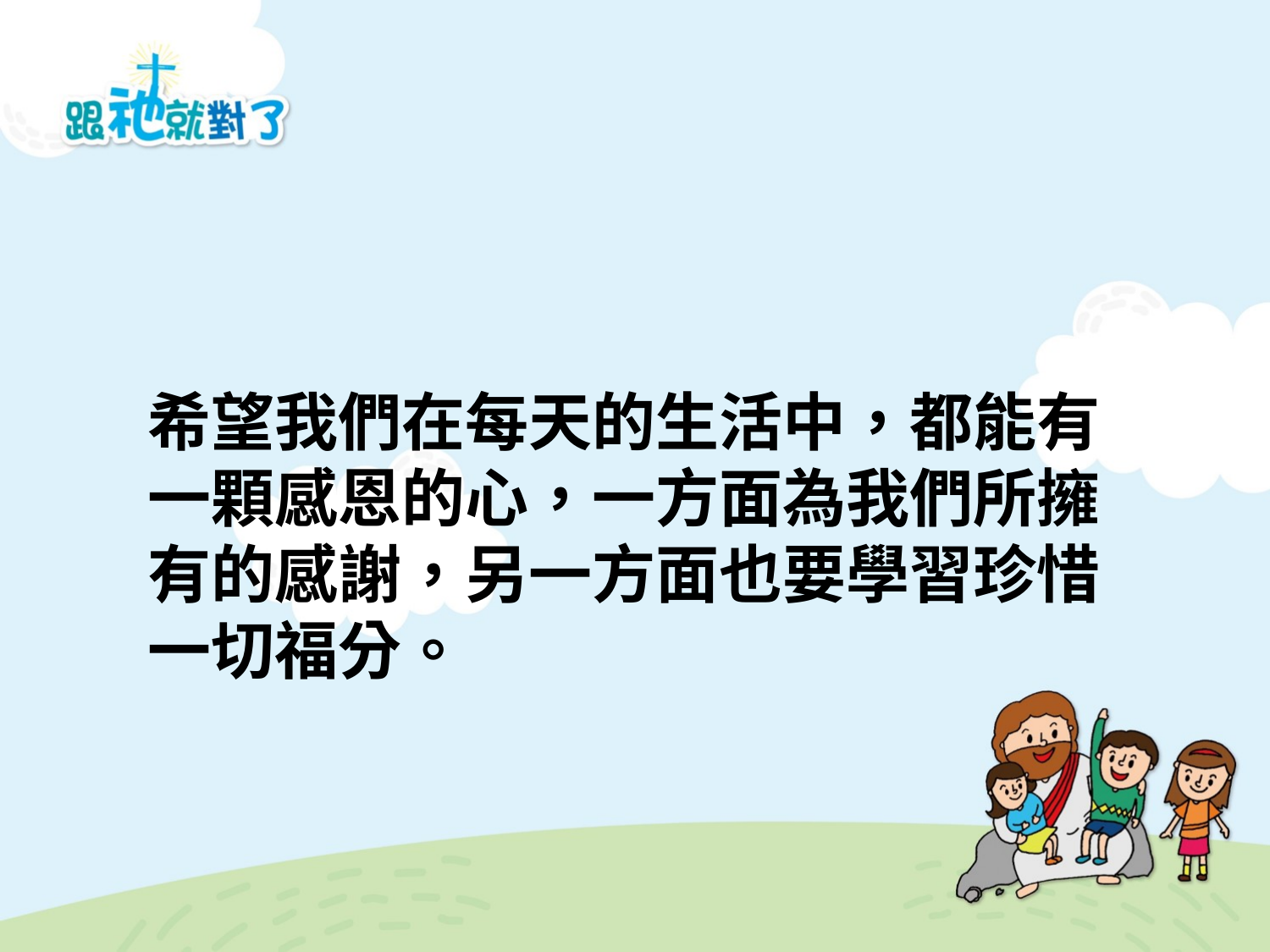

希望我們在每天的生活中，都能有一顆感恩的心，一方面為我們所擁有的感謝，另一方面也要學習珍惜一切福分。